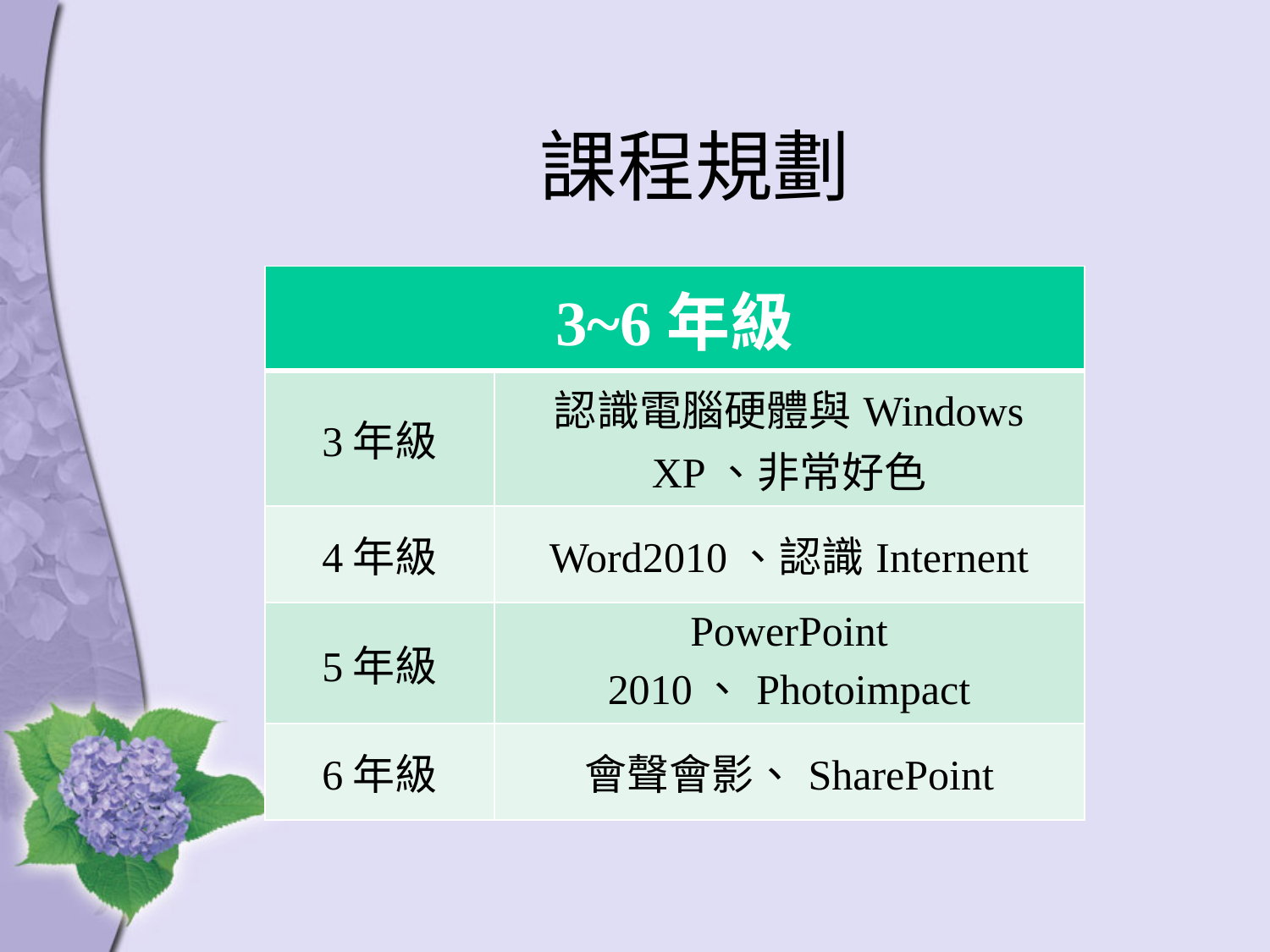

# 課程規劃
| 3~6年級 |  |
| --- | --- |
| 3年級 | 認識電腦硬體與Windows XP、非常好色 |
| 4年級 | Word2010、認識Internent |
| 5年級 | PowerPoint 2010、Photoimpact |
| 6年級 | 會聲會影、SharePoint |